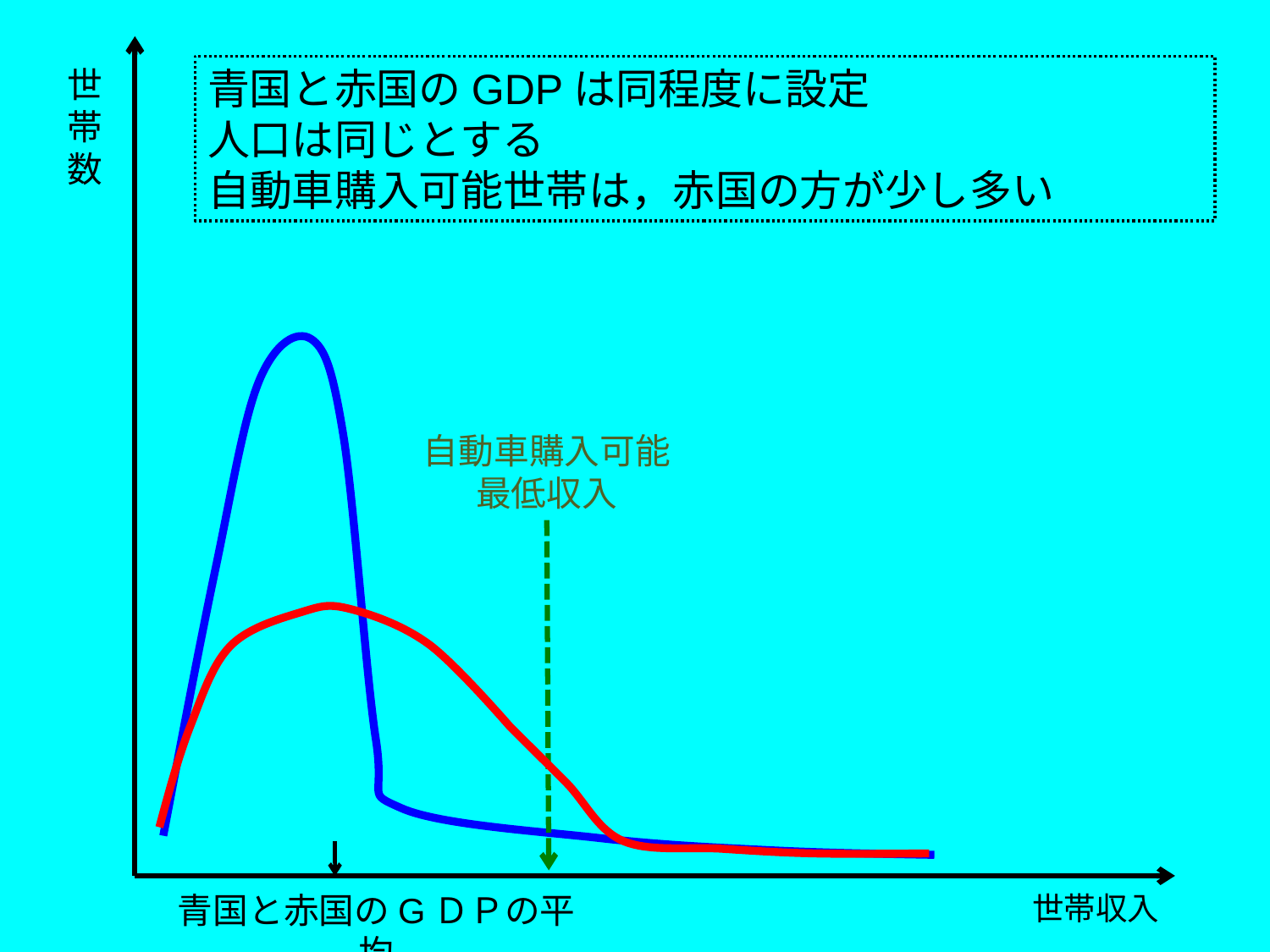

青国と赤国のGDPは同程度に設定
人口は同じとする
自動車購入可能世帯は，赤国の方が少し多い
世帯数

自動車購入可能
最低収入

青国と赤国のGＤＰの平均
 世帯収入